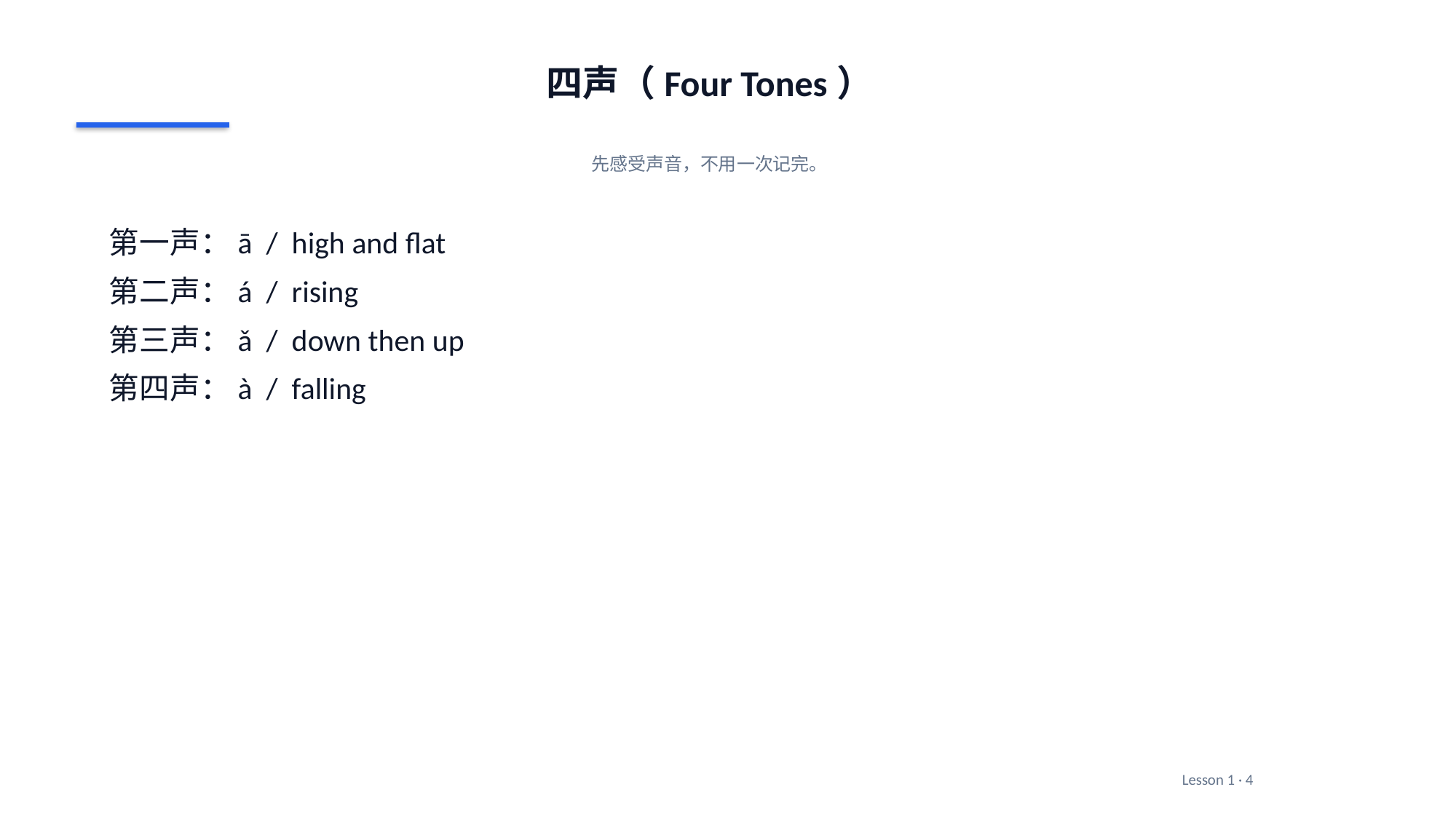

四声（Four Tones）

先感受声音，不用一次记完。
第一声：ā  /  high and flat
第二声：á  /  rising
第三声：ǎ  /  down then up
第四声：à  /  falling
Lesson 1 · 4